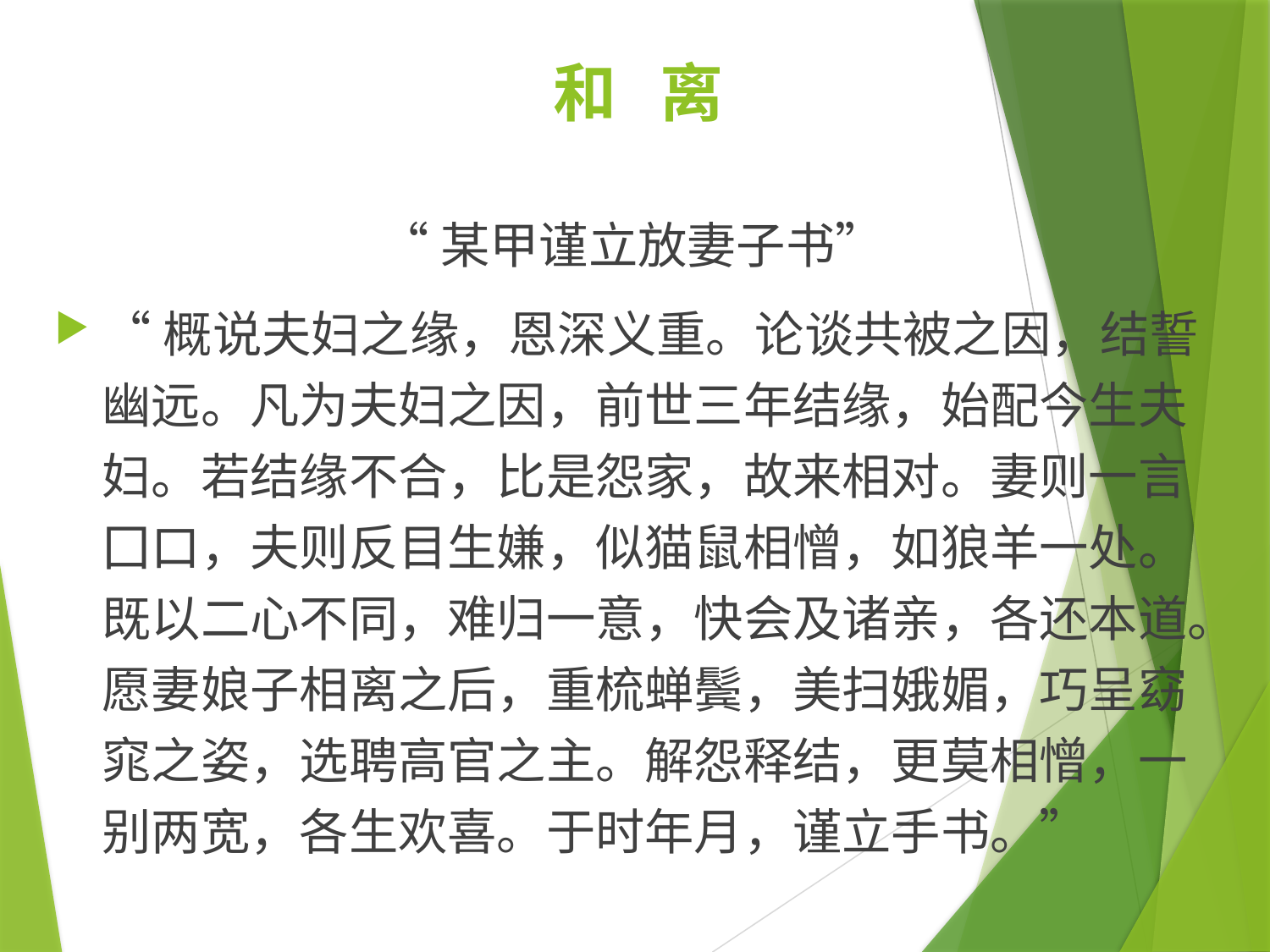

# 和   离
“某甲谨立放妻子书”
“概说夫妇之缘，恩深义重。论谈共被之因，结誓幽远。凡为夫妇之因，前世三年结缘，始配今生夫妇。若结缘不合，比是怨家，故来相对。妻则一言囗口，夫则反目生嫌，似猫鼠相憎，如狼羊一处。既以二心不同，难归一意，快会及诸亲，各还本道。愿妻娘子相离之后，重梳蝉鬓，美扫娥媚，巧呈窈窕之姿，选聘高官之主。解怨释结，更莫相憎，一别两宽，各生欢喜。于时年月，谨立手书。”